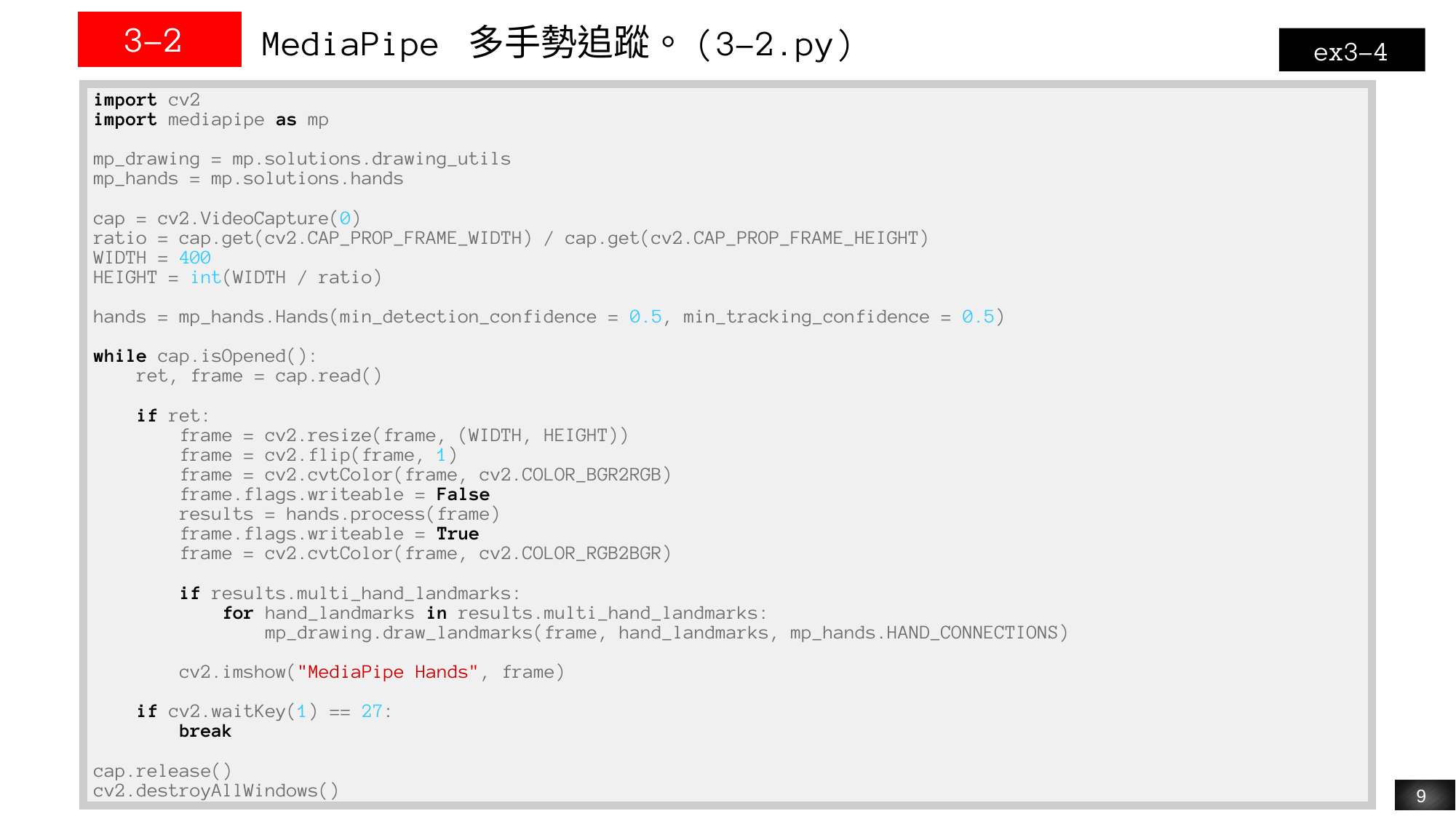

| 3-2 | MediaPipe 多手勢追蹤。(3-2.py) |
| --- | --- |
ex3-4
| import cv2 import mediapipe as mp mp\_drawing = mp.solutions.drawing\_utils mp\_hands = mp.solutions.hands cap = cv2.VideoCapture(0) ratio = cap.get(cv2.CAP\_PROP\_FRAME\_WIDTH) / cap.get(cv2.CAP\_PROP\_FRAME\_HEIGHT) WIDTH = 400 HEIGHT = int(WIDTH / ratio) hands = mp\_hands.Hands(min\_detection\_confidence = 0.5, min\_tracking\_confidence = 0.5) while cap.isOpened(): ret, frame = cap.read() if ret: frame = cv2.resize(frame, (WIDTH, HEIGHT)) frame = cv2.flip(frame, 1) frame = cv2.cvtColor(frame, cv2.COLOR\_BGR2RGB) frame.flags.writeable = False results = hands.process(frame) frame.flags.writeable = True frame = cv2.cvtColor(frame, cv2.COLOR\_RGB2BGR) if results.multi\_hand\_landmarks: for hand\_landmarks in results.multi\_hand\_landmarks: mp\_drawing.draw\_landmarks(frame, hand\_landmarks, mp\_hands.HAND\_CONNECTIONS) cv2.imshow("MediaPipe Hands", frame) if cv2.waitKey(1) == 27: break cap.release() cv2.destroyAllWindows() |
| --- |